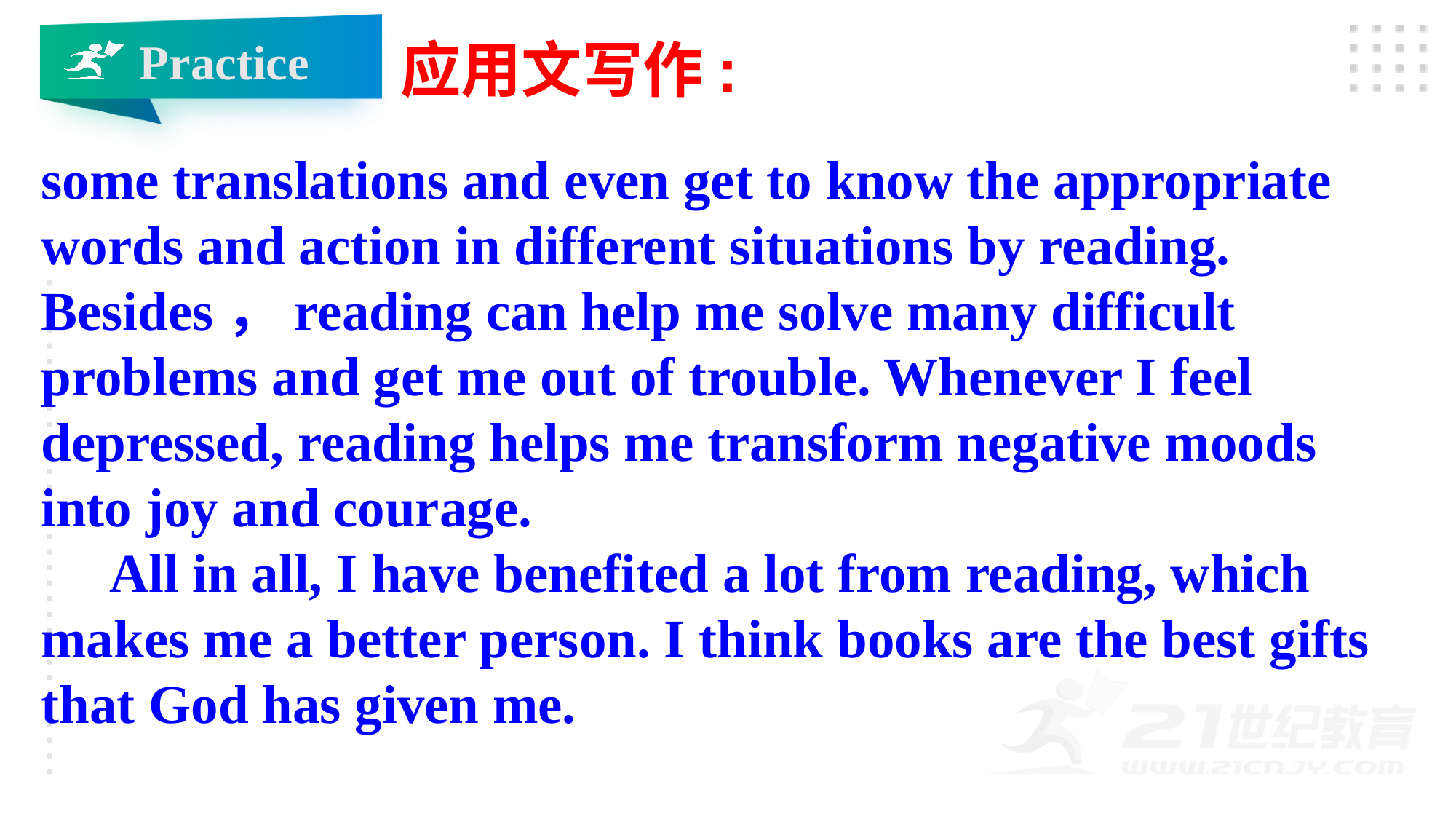

Practice
应用文写作:
some translations and even get to know the appropriate words and action in different situations by reading. Besides，reading can help me solve many difficult problems and get me out of trouble. Whenever I feel depressed, reading helps me transform negative moods into joy and courage.
     All in all, I have benefited a lot from reading, which makes me a better person. I think books are the best gifts that God has given me.